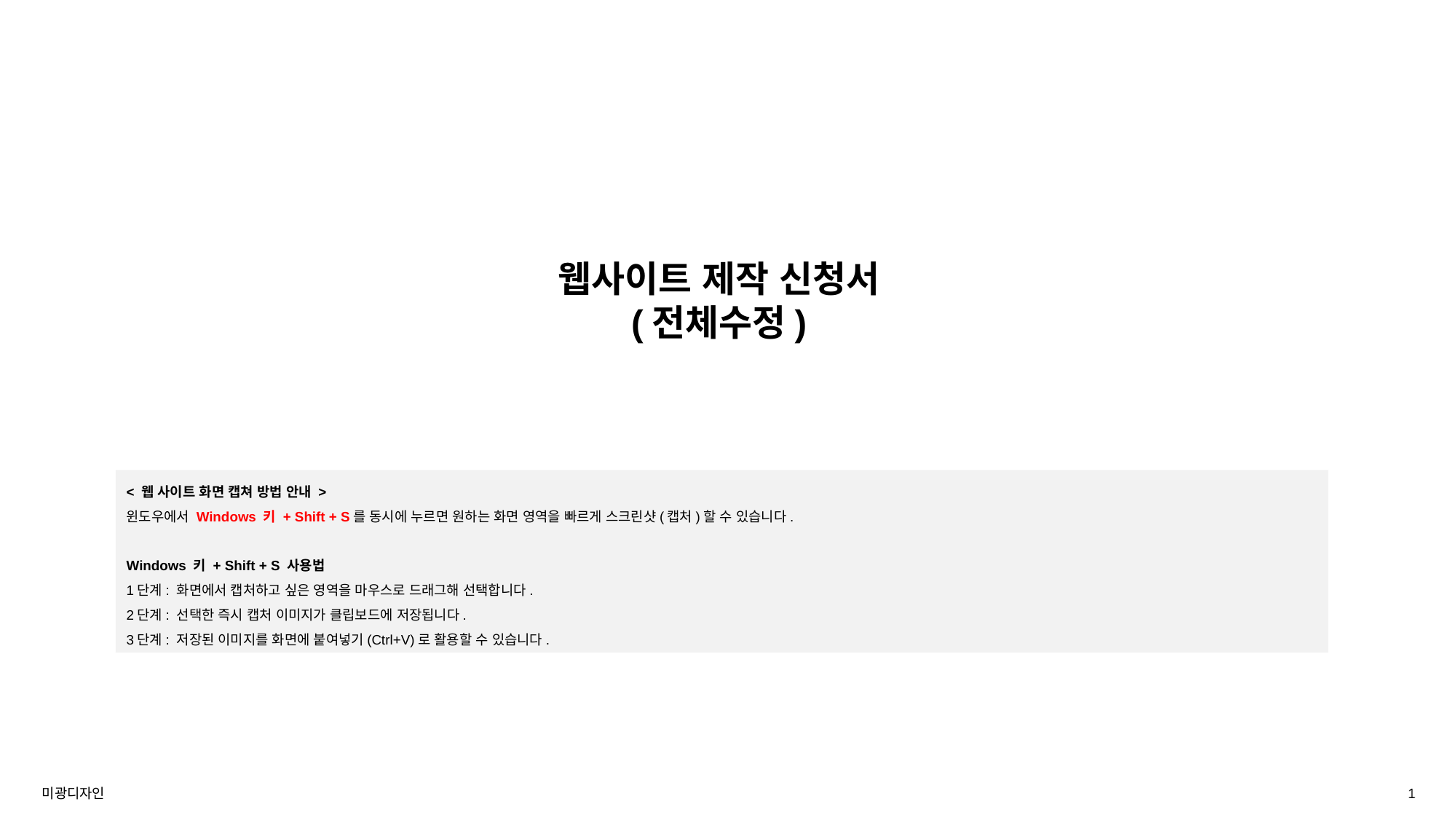

웹사이트 제작 신청서
(전체수정)
< 웹 사이트 화면 캡쳐 방법 안내 >
윈도우에서 Windows 키 + Shift + S를 동시에 누르면 원하는 화면 영역을 빠르게 스크린샷(캡처)할 수 있습니다.

Windows 키 + Shift + S 사용법
1단계: 화면에서 캡처하고 싶은 영역을 마우스로 드래그해 선택합니다.
2단계: 선택한 즉시 캡처 이미지가 클립보드에 저장됩니다.
3단계: 저장된 이미지를 화면에 붙여넣기(Ctrl+V)로 활용할 수 있습니다.
미광디자인
1